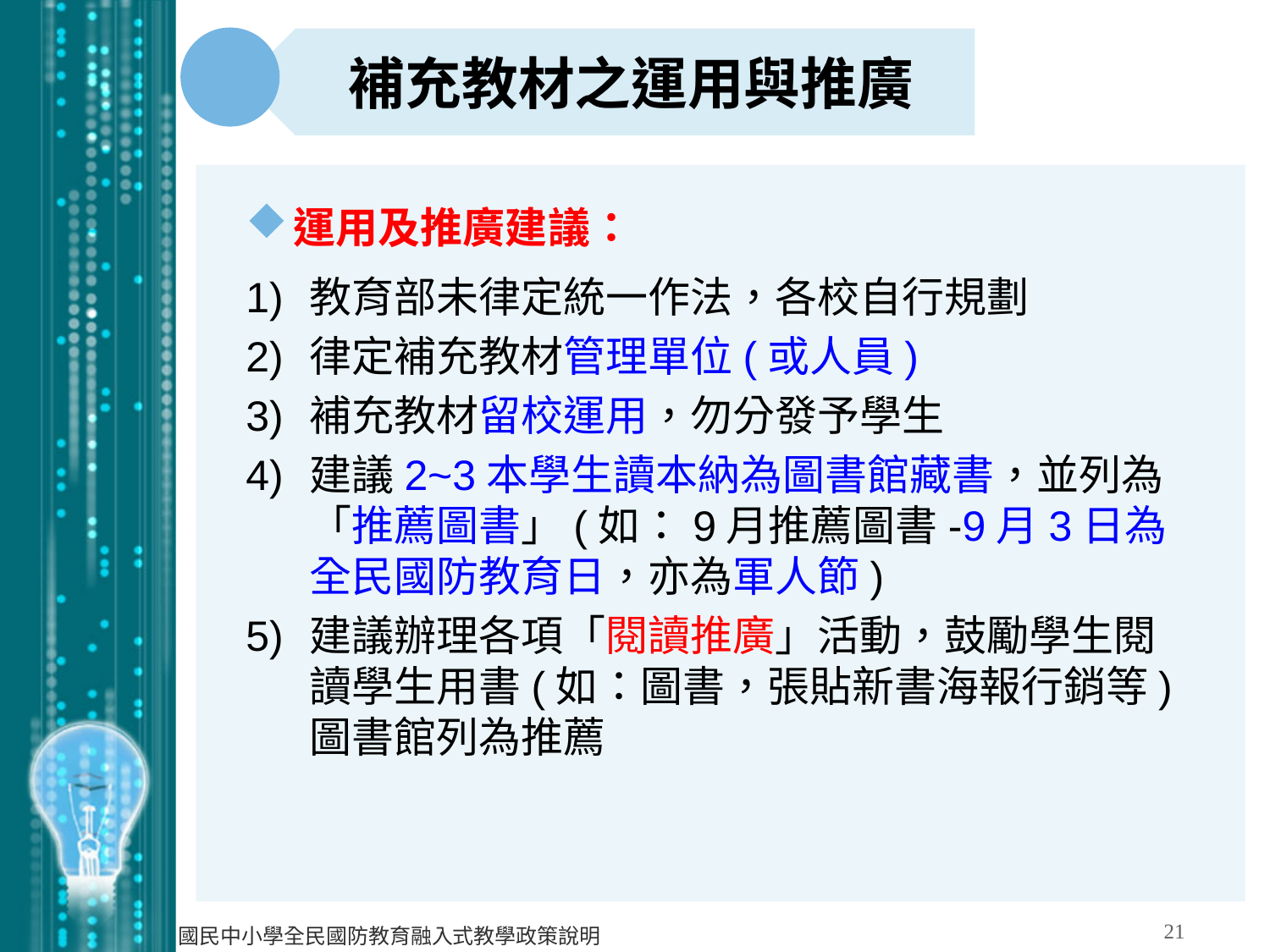

補充教材之運用與推廣
運用及推廣建議：
教育部未律定統一作法，各校自行規劃
律定補充教材管理單位(或人員)
補充教材留校運用，勿分發予學生
建議2~3本學生讀本納為圖書館藏書，並列為「推薦圖書」(如：9月推薦圖書-9月3日為全民國防教育日，亦為軍人節)
建議辦理各項「閱讀推廣」活動，鼓勵學生閱讀學生用書(如：圖書，張貼新書海報行銷等)圖書館列為推薦

21
國民中小學全民國防教育融入式教學政策說明